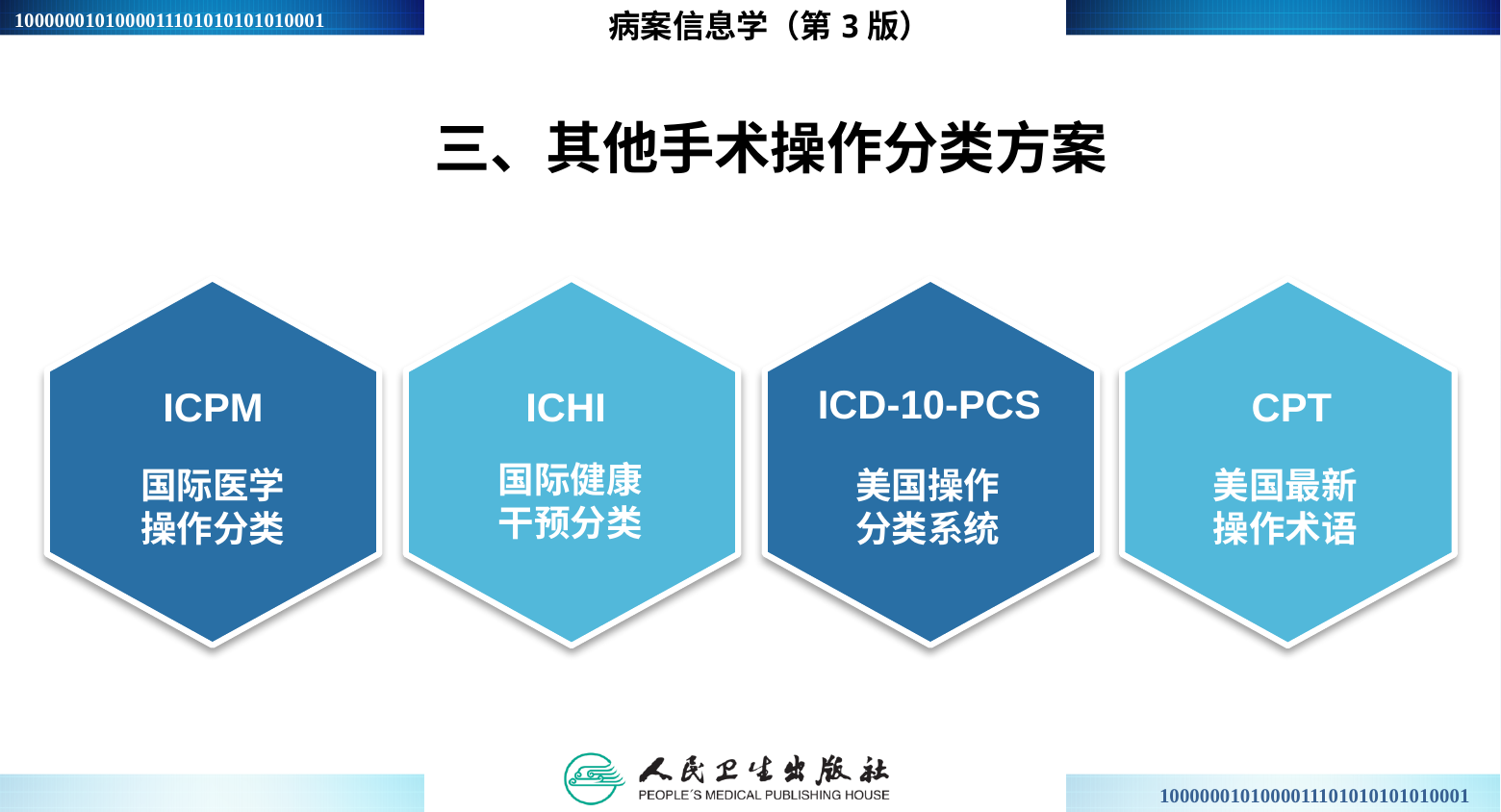

病案信息学（第3版）
# 三、其他手术操作分类方案

ICD-10-PCS
ICPM
ICHI
CPT
国际健康
干预分类
国际医学
操作分类
美国操作分类系统
美国最新操作术语